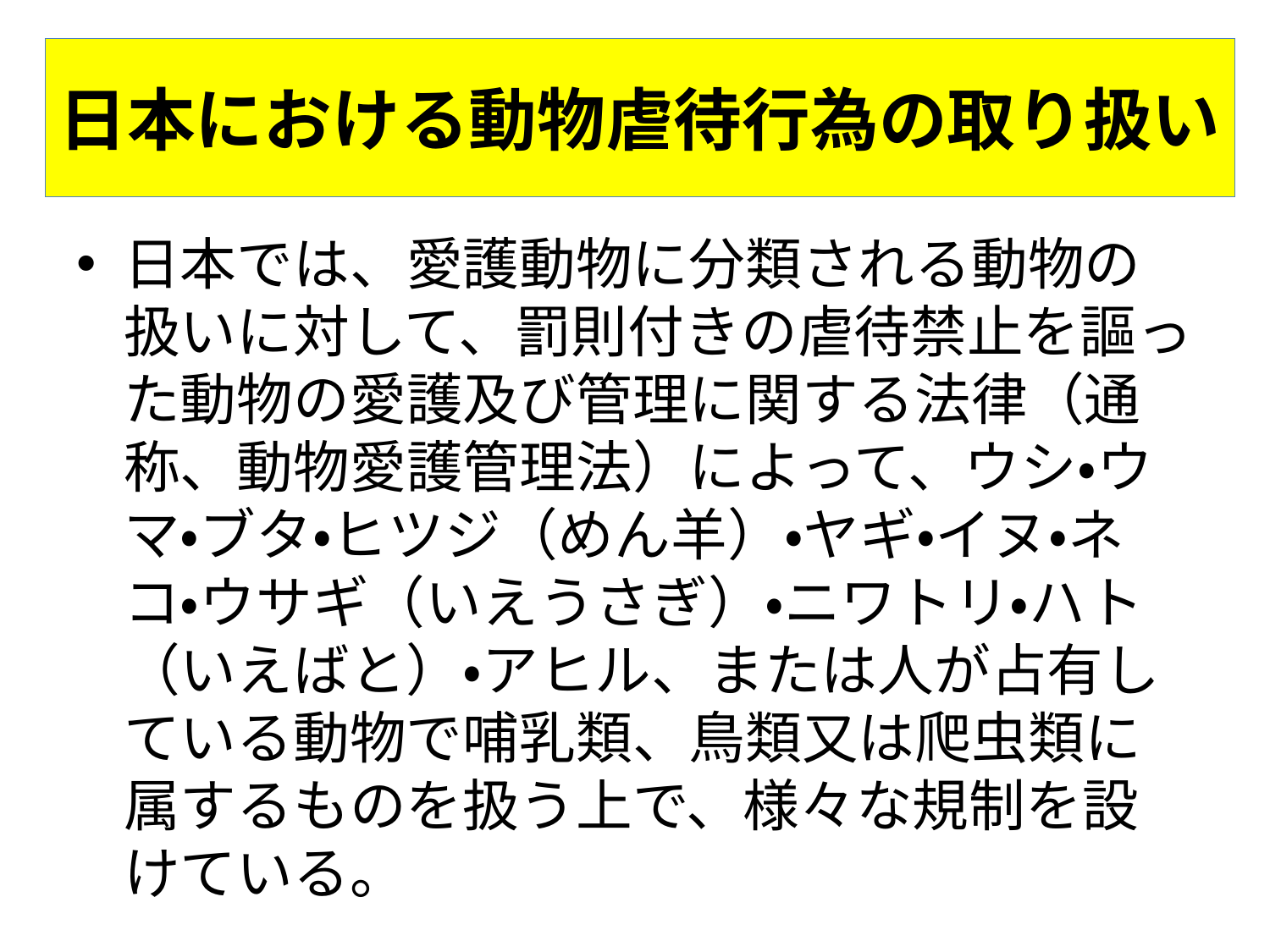

# 日本における動物虐待行為の取り扱い
日本では、愛護動物に分類される動物の扱いに対して、罰則付きの虐待禁止を謳った動物の愛護及び管理に関する法律（通称、動物愛護管理法）によって、ウシ・ウマ・ブタ・ヒツジ（めん羊）・ヤギ・イヌ・ネコ・ウサギ（いえうさぎ）・ニワトリ・ハト（いえばと）・アヒル、または人が占有している動物で哺乳類、鳥類又は爬虫類に属するものを扱う上で、様々な規制を設けている。